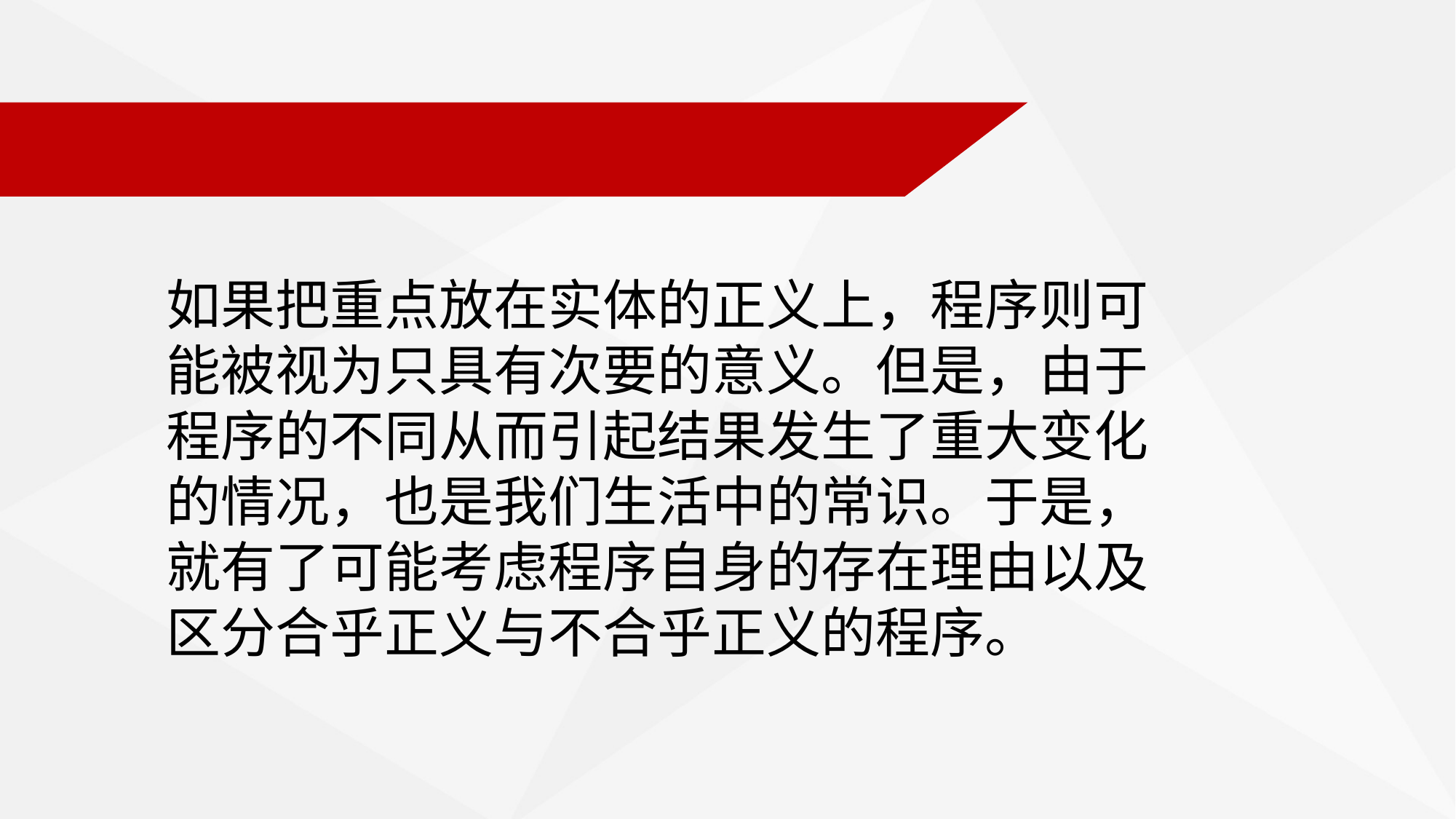

如果把重点放在实体的正义上，程序则可能被视为只具有次要的意义。但是，由于程序的不同从而引起结果发生了重大变化的情况，也是我们生活中的常识。于是，就有了可能考虑程序自身的存在理由以及区分合乎正义与不合乎正义的程序。